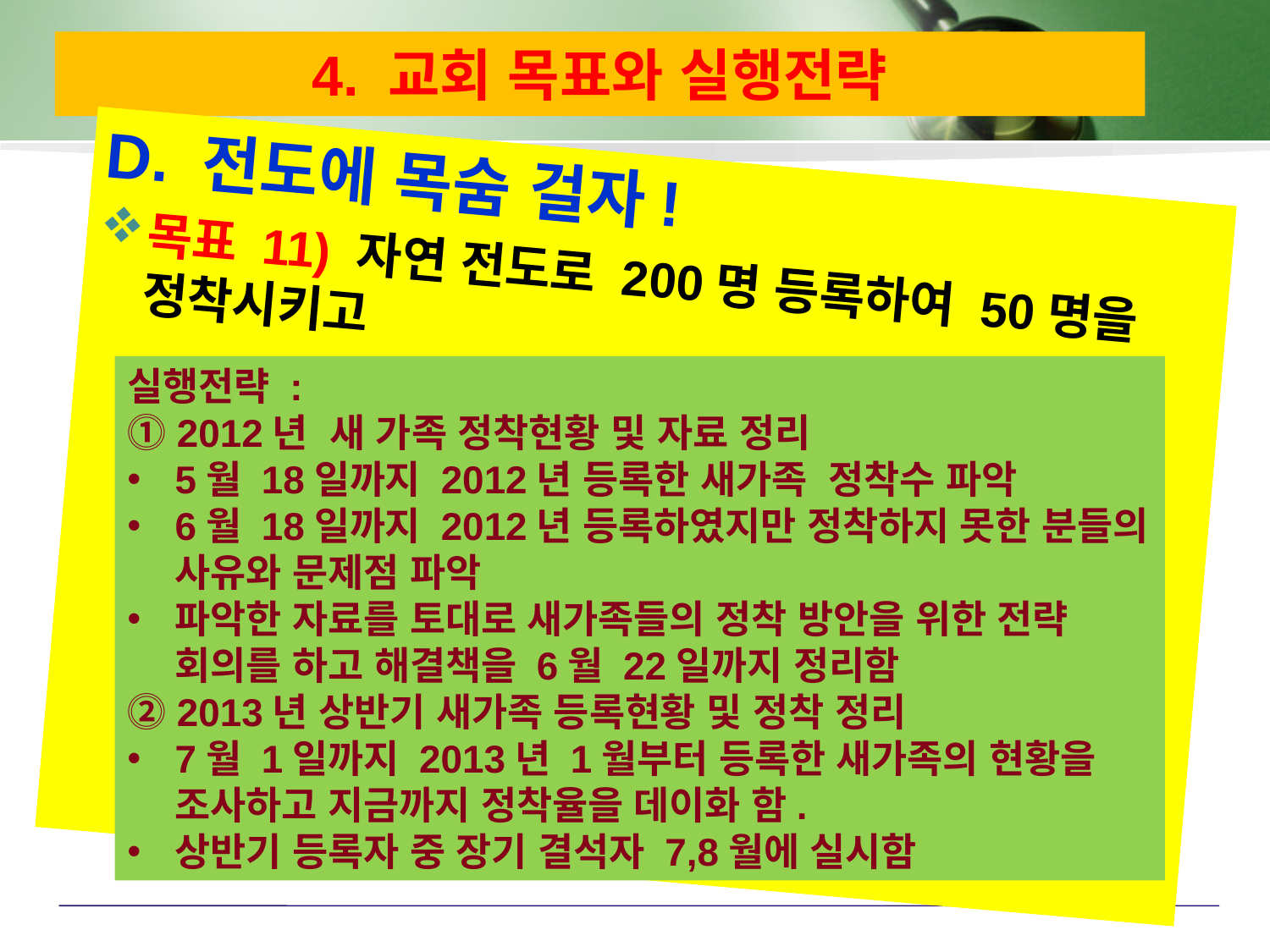

# 4. 교회 목표와 실행전략
D. 전도에 목숨 걸자!
목표 11) 자연 전도로 200명 등록하여 50명을 정착시키고

실행전략 :
⓵ 2012년  새 가족 정착현황 및 자료 정리
5월 18일까지 2012년 등록한 새가족  정착수 파악
6월 18일까지 2012년 등록하였지만 정착하지 못한 분들의 사유와 문제점 파악
파악한 자료를 토대로 새가족들의 정착 방안을 위한 전략 회의를 하고 해결책을 6월 22일까지 정리함
⓶ 2013년 상반기 새가족 등록현황 및 정착 정리
7월 1일까지 2013년 1월부터 등록한 새가족의 현황을 조사하고 지금까지 정착율을 데이화 함.
상반기 등록자 중 장기 결석자 7,8월에 실시함